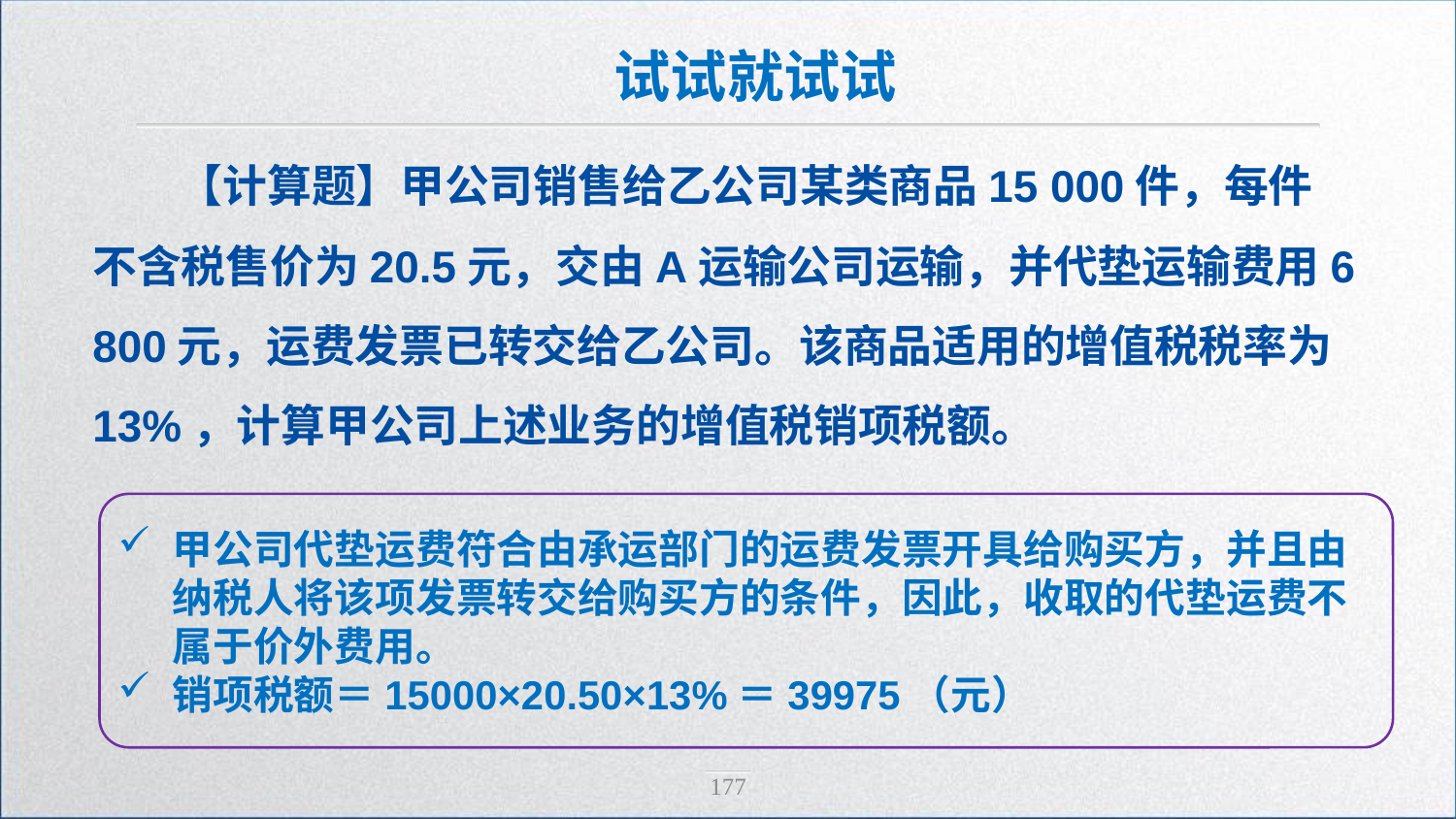

试试就试试
【计算题】甲公司销售给乙公司某类商品15 000件，每件不含税售价为20.5元，交由A运输公司运输，并代垫运输费用6 800元，运费发票已转交给乙公司。该商品适用的增值税税率为13%，计算甲公司上述业务的增值税销项税额。

甲公司代垫运费符合由承运部门的运费发票开具给购买方，并且由纳税人将该项发票转交给购买方的条件，因此，收取的代垫运费不属于价外费用。
销项税额＝15000×20.50×13%＝39975（元）
177